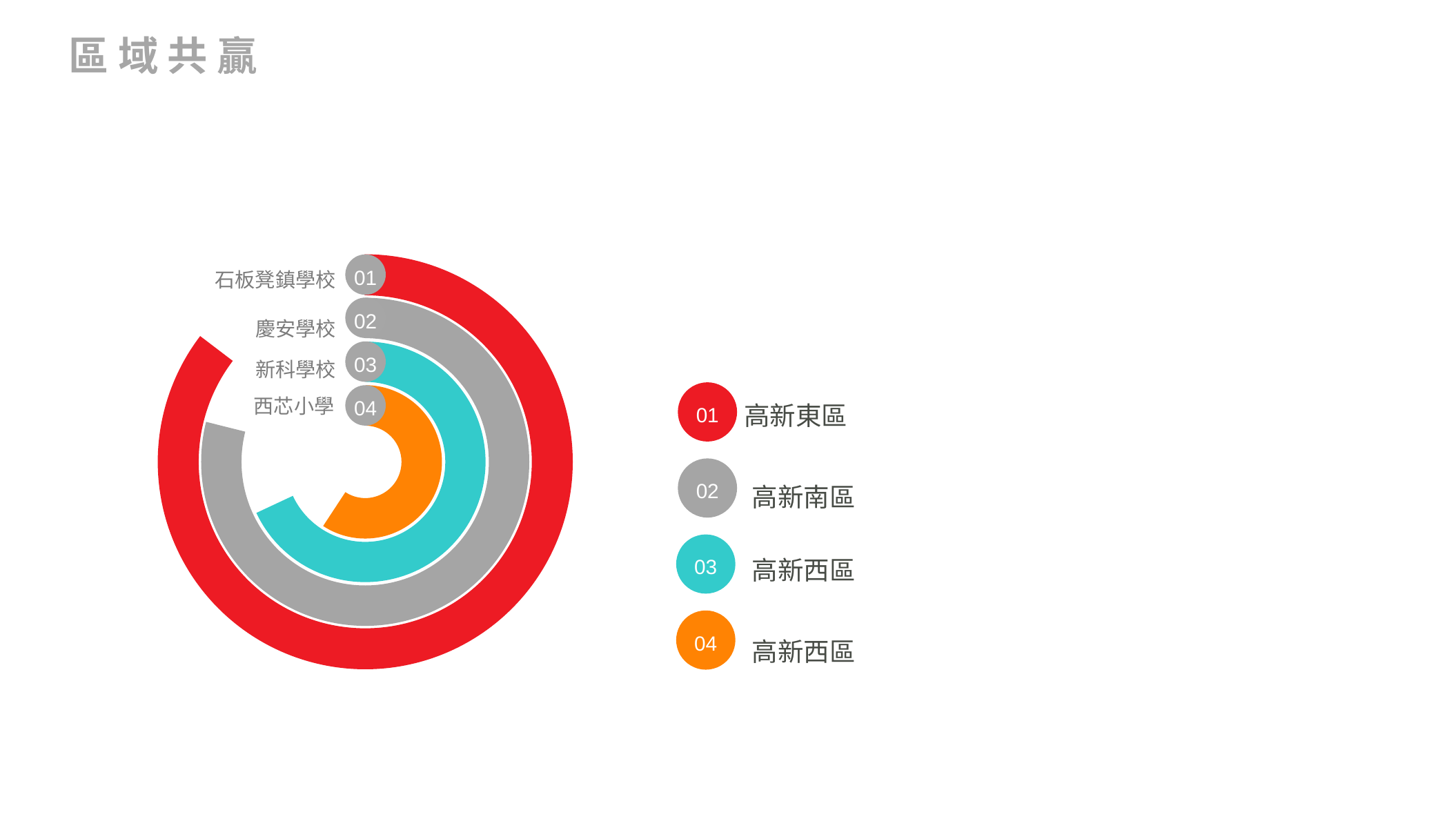

區 域 共 贏

01
石板凳鎮學校
02

慶安學校
03

新科學校
01

04
西芯小學
高新東區
02
高新南區
03
高新西區
04
高新西區